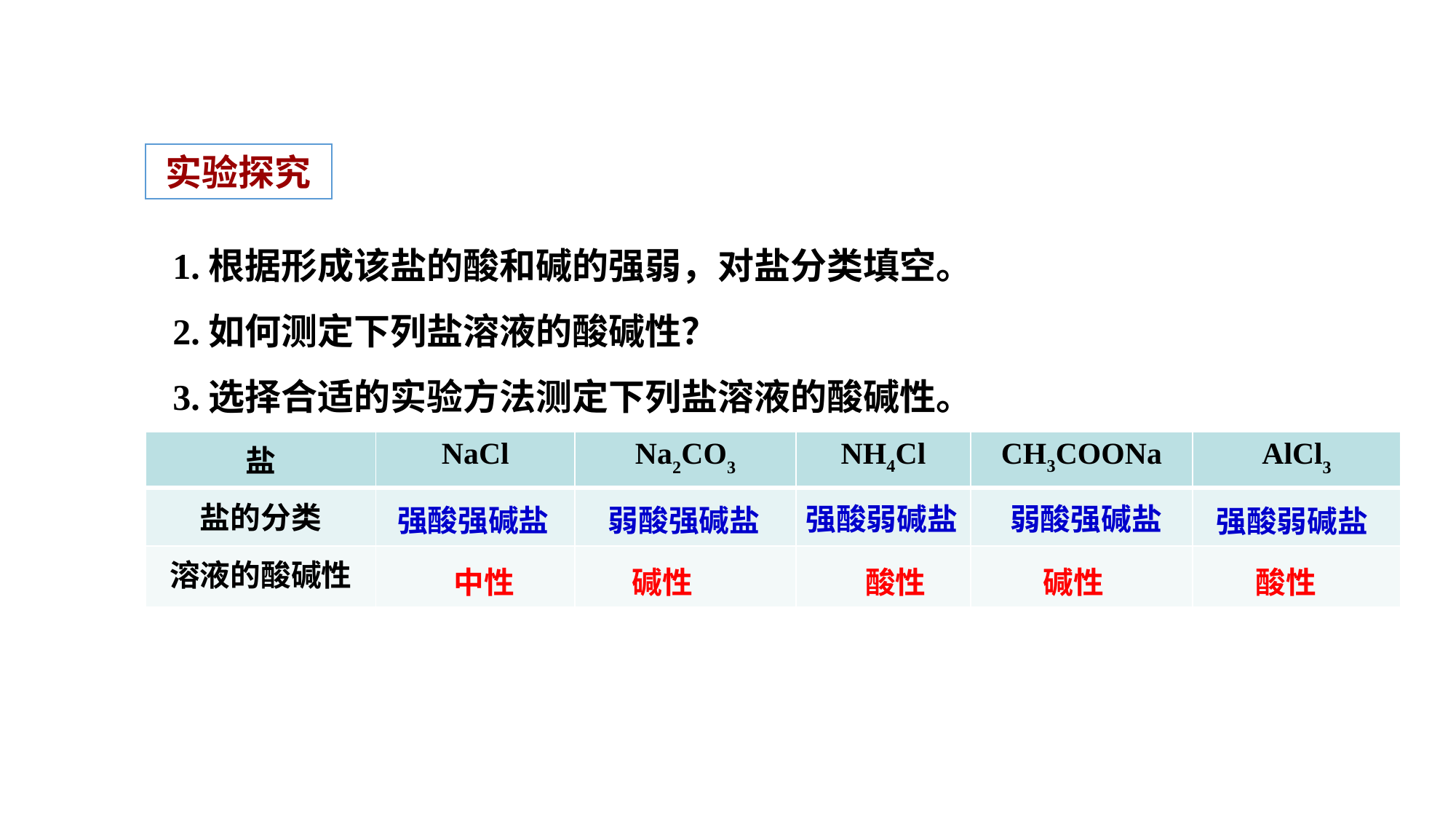

实验探究
1.根据形成该盐的酸和碱的强弱，对盐分类填空。
2.如何测定下列盐溶液的酸碱性？
3.选择合适的实验方法测定下列盐溶液的酸碱性。
| 盐 | NaCl | Na2CO3 | NH4Cl | CH3COONa | AlCl3 |
| --- | --- | --- | --- | --- | --- |
| 盐的分类 |  |  |  |  |  |
| 溶液的酸碱性 |  |  |  |  |  |
强酸弱碱盐
弱酸强碱盐
强酸强碱盐
弱酸强碱盐
强酸弱碱盐
中性                 碱性                         酸性                 碱性                      酸性